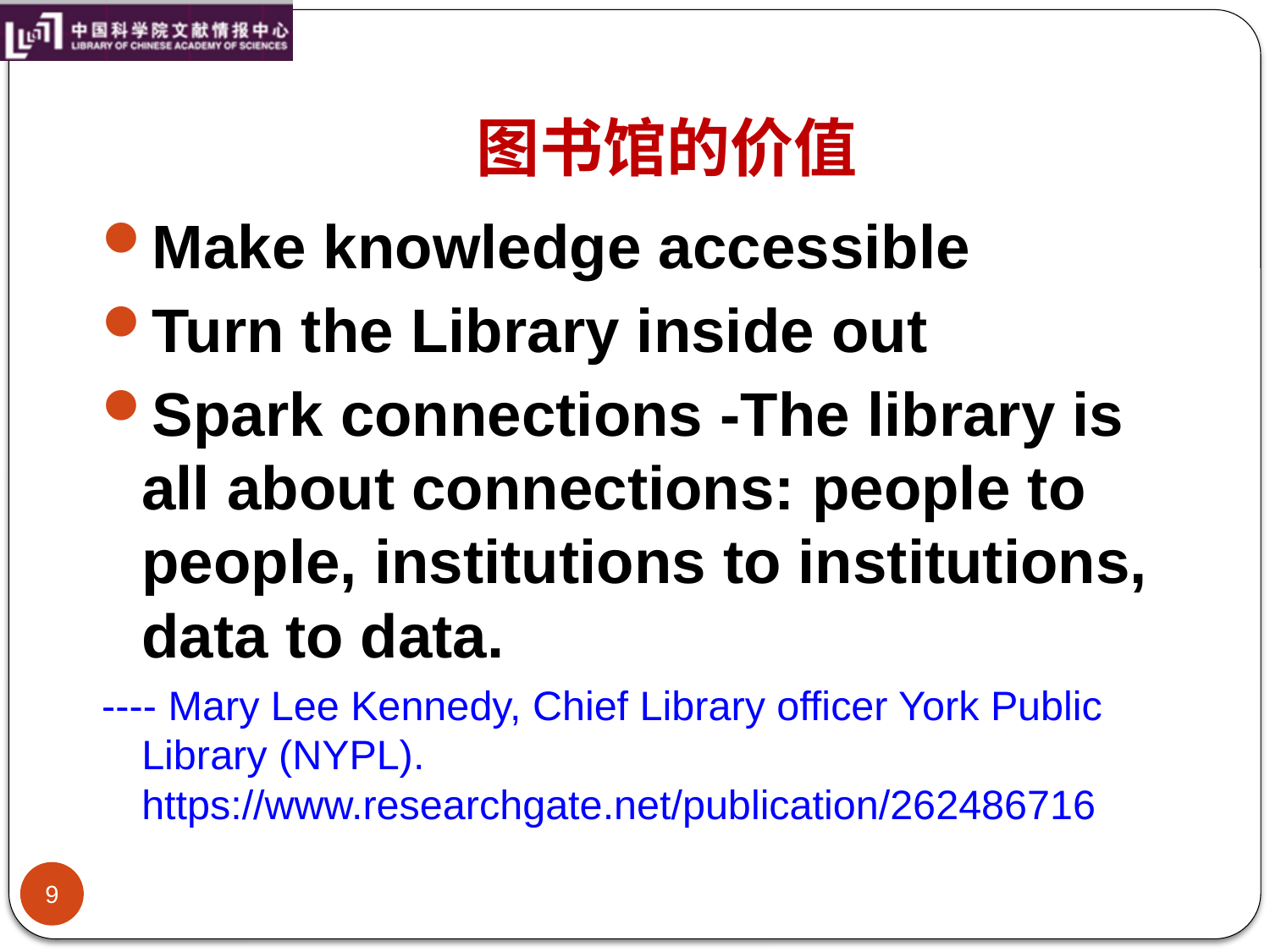

# 图书馆的价值
Make knowledge accessible
Turn the Library inside out
Spark connections -The library is all about connections: people to people, institutions to institutions, data to data.
---- Mary Lee Kennedy, Chief Library officer York Public Library (NYPL). https://www.researchgate.net/publication/262486716

9